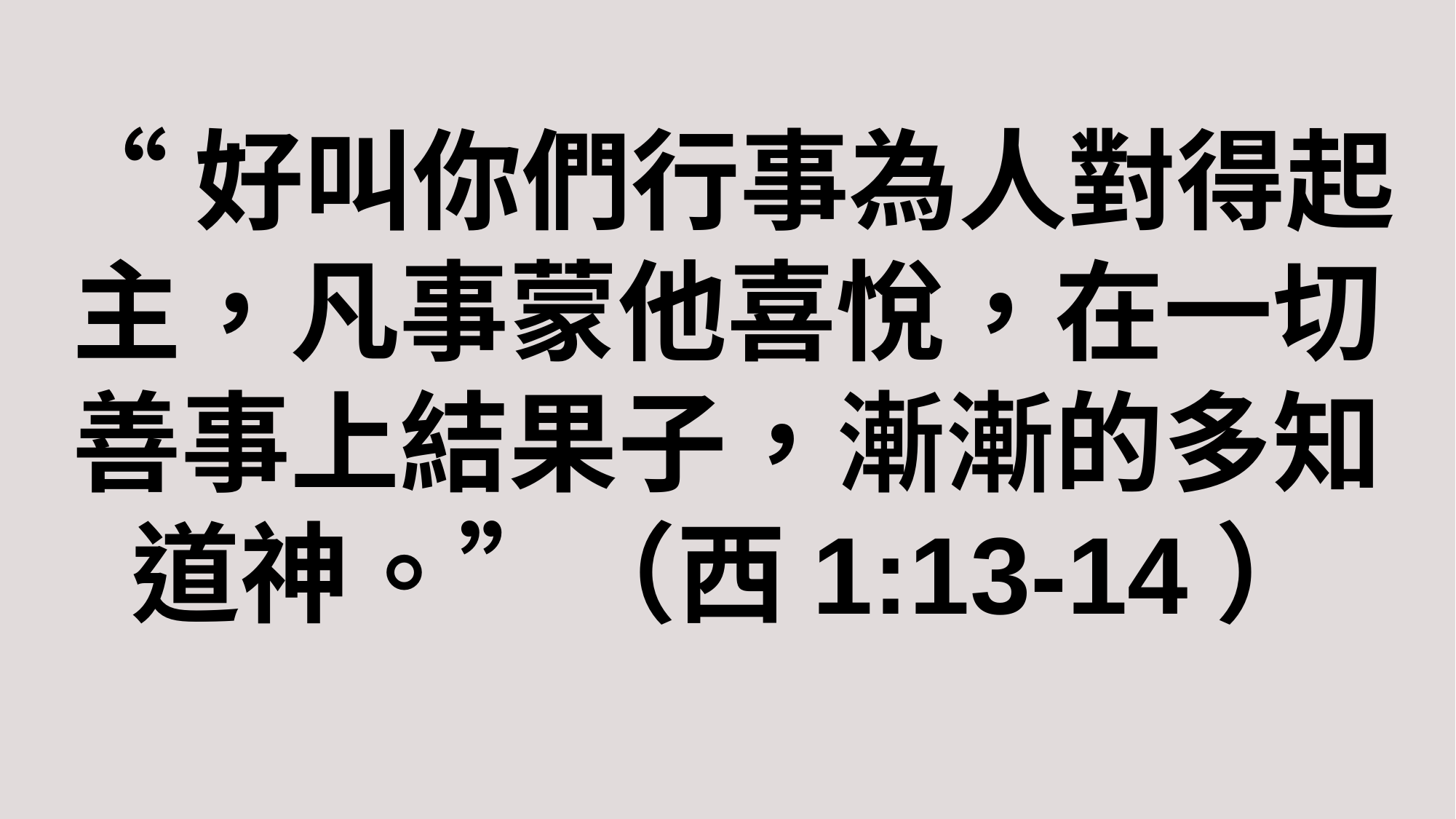

“好叫你們行事為人對得起主，凡事蒙他喜悅，在一切善事上結果子，漸漸的多知道神。”（西1:13-14）